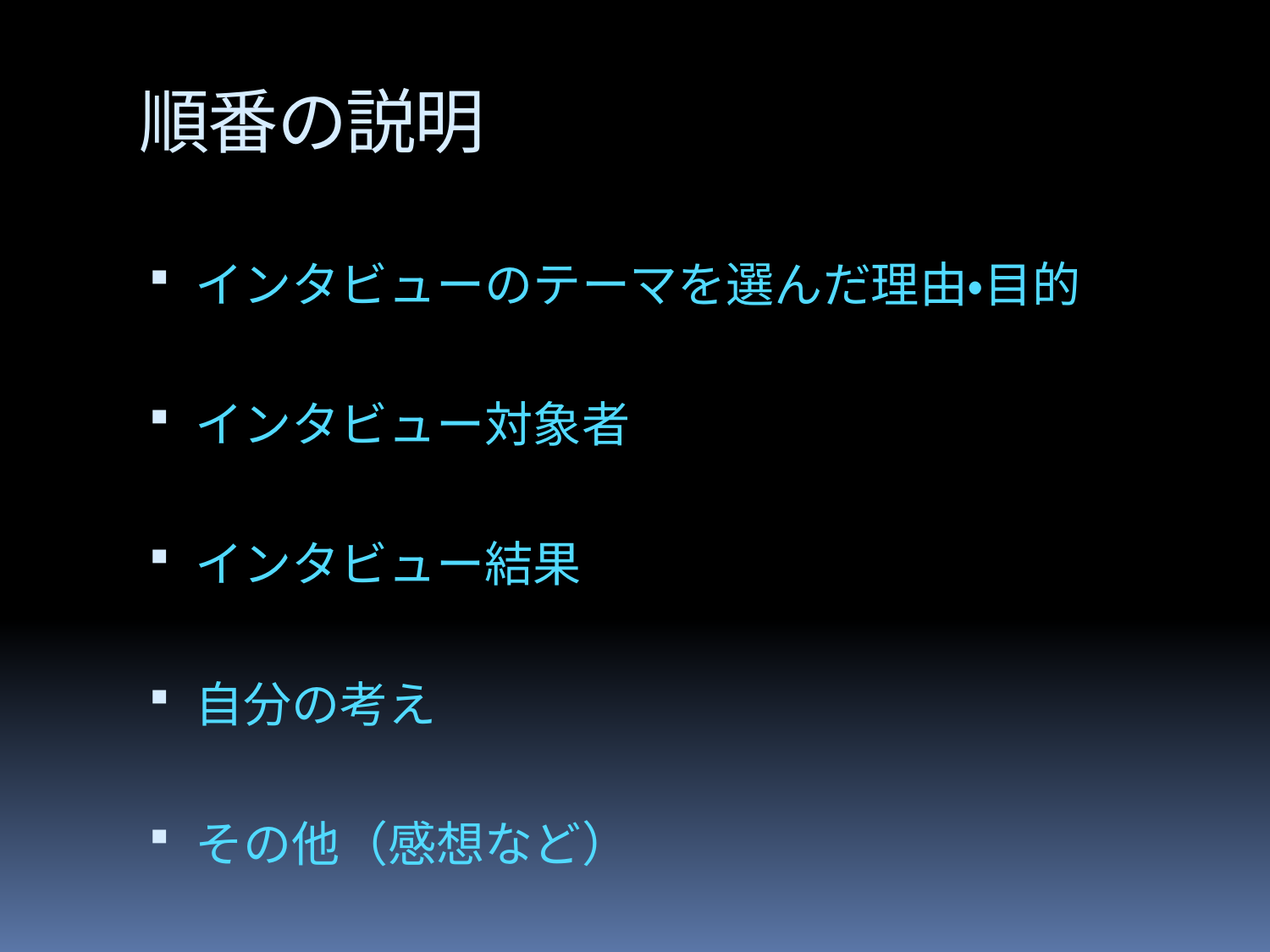

# 順番の説明
インタビューのテーマを選んだ理由・目的

インタビュー対象者

インタビュー結果

自分の考え

その他（感想など）